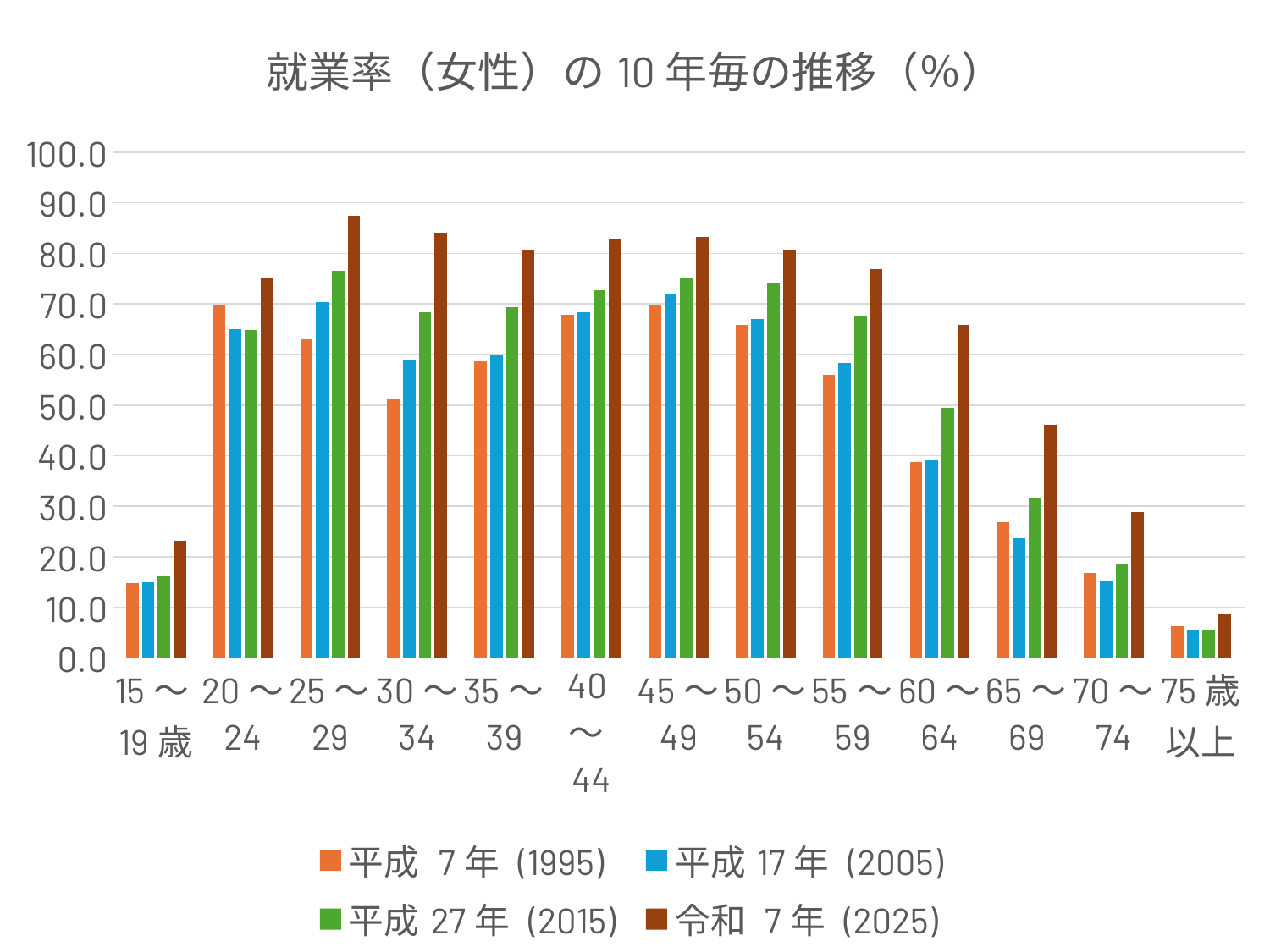

### Chart: 就業率（女性）の10年毎の推移（％）

| Category | 平成 7年 | 平成17年 | 平成27年 | 令和 7年 |
|---|---|---|---|---|
| 15～19歳 | 14.8 | 14.9 | 16.1 | 23.2 |
| 20～24 | 69.8 | 65.0 | 64.9 | 75.1 |
| 25～29 | 63.0 | 70.3 | 76.5 | 87.4 |
| 30～34 | 51.1 | 58.8 | 68.4 | 84.0 |
| 35～39 | 58.7 | 60.0 | 69.4 | 80.6 |
| 40～44 | 67.9 | 68.3 | 72.7 | 82.7 |
| 45～49 | 69.8 | 71.8 | 75.2 | 83.3 |
| 50～54 | 65.8 | 67.0 | 74.2 | 80.6 |
| 55～59 | 56.0 | 58.4 | 67.5 | 76.9 |
| 60～64 | 38.7 | 39.0 | 49.4 | 65.8 |
| 65～69 | 26.9 | 23.7 | 31.6 | 46.1 |
| 70～74 | 16.8 | 15.1 | 18.7 | 28.8 |
| 75歳以上 | 6.3 | 5.4 | 5.4 | 8.8 |